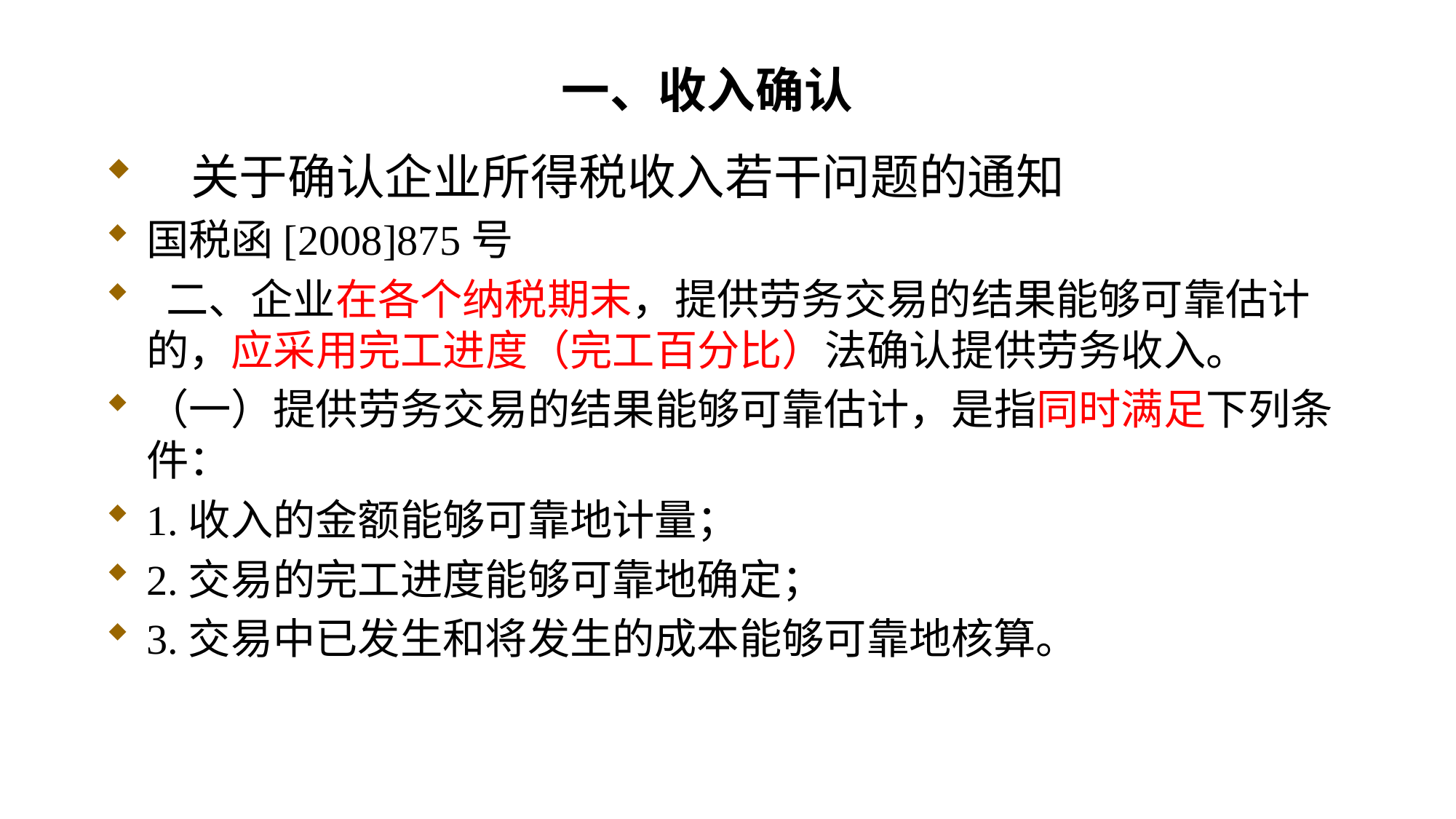

# 一、收入确认
   关于确认企业所得税收入若干问题的通知
国税函[2008]875号
 二、企业在各个纳税期末，提供劳务交易的结果能够可靠估计的，应采用完工进度（完工百分比）法确认提供劳务收入。
（一）提供劳务交易的结果能够可靠估计，是指同时满足下列条件：
1.收入的金额能够可靠地计量；
2.交易的完工进度能够可靠地确定；
3.交易中已发生和将发生的成本能够可靠地核算。